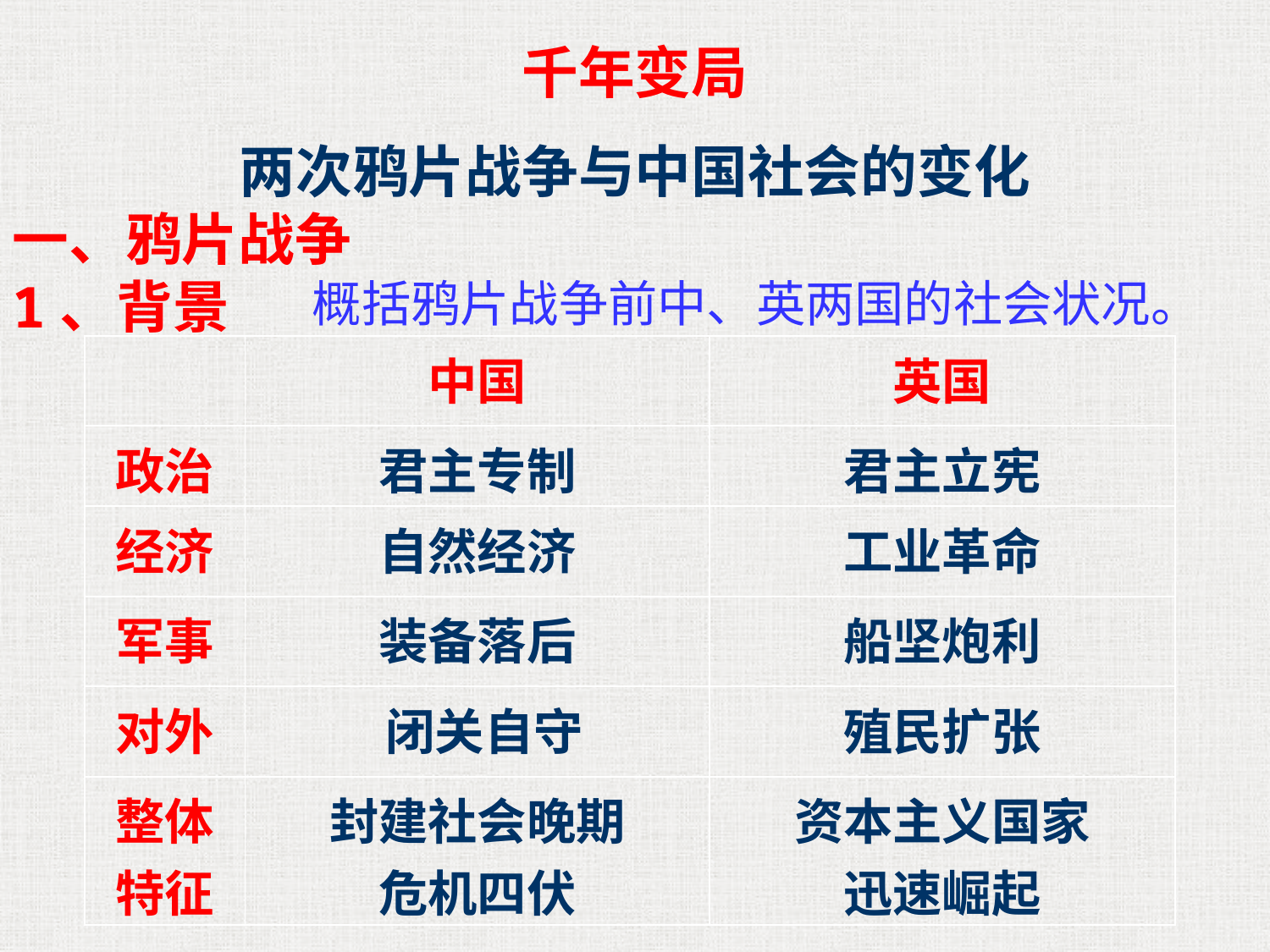

千年变局
两次鸦片战争与中国社会的变化
一、鸦片战争
1、背景

概括鸦片战争前中、英两国的社会状况。
|  | 中国 | 英国 |
| --- | --- | --- |
| 政治 | 君主专制 | 君主立宪 |
| 经济 | 自然经济 | 工业革命 |
| 军事 | 装备落后 | 船坚炮利 |
| 对外 | 闭关自守 | 殖民扩张 |
| 整体特征 | 封建社会晚期 危机四伏 | 资本主义国家 迅速崛起 |